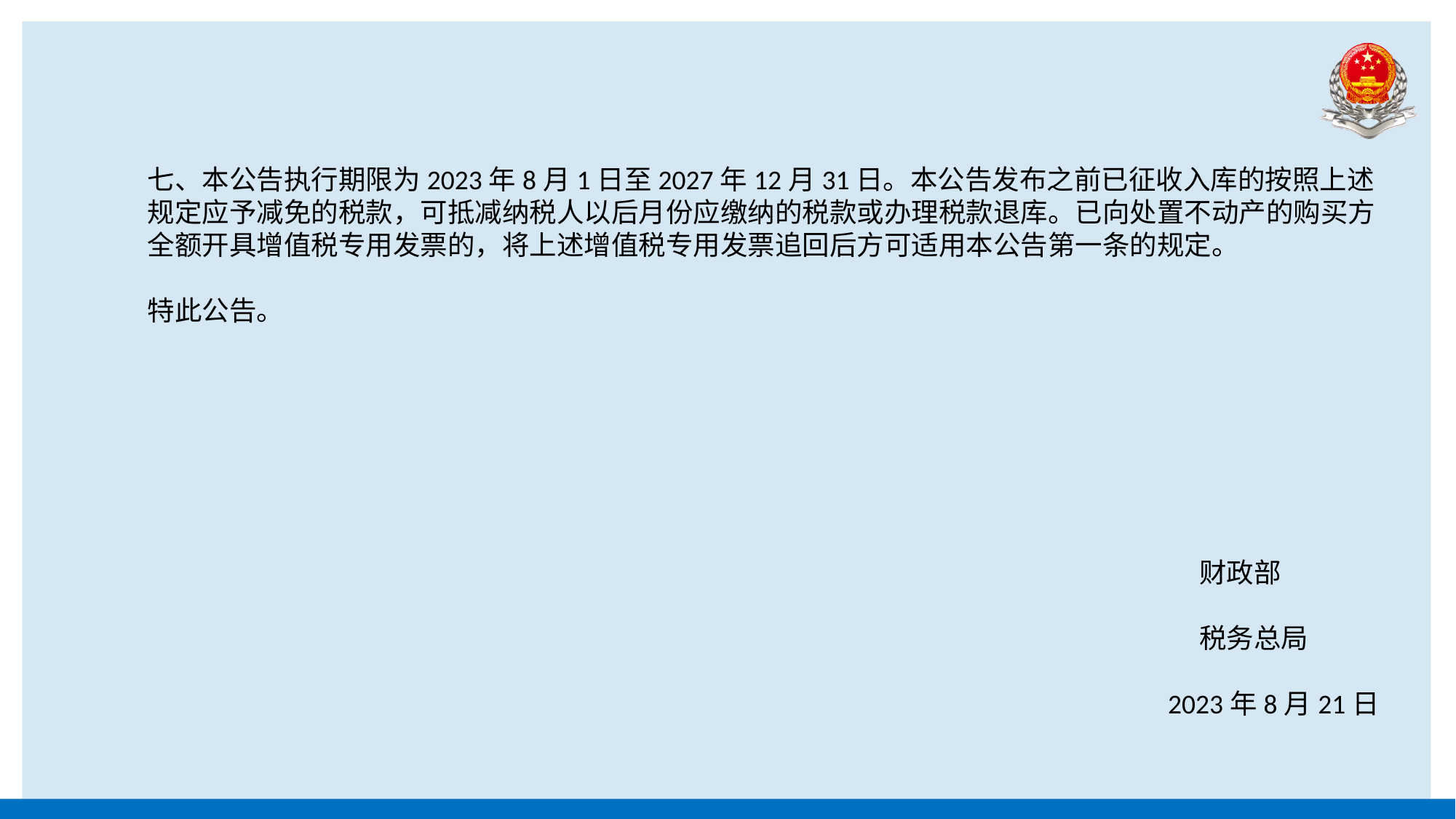

七、本公告执行期限为2023年8月1日至2027年12月31日。本公告发布之前已征收入库的按照上述规定应予减免的税款，可抵减纳税人以后月份应缴纳的税款或办理税款退库。已向处置不动产的购买方全额开具增值税专用发票的，将上述增值税专用发票追回后方可适用本公告第一条的规定。

特此公告。

                                                                                                                                                                         财政部

                                                                                                                                                                         税务总局

                                                                                                                                                                     2023年8月21日